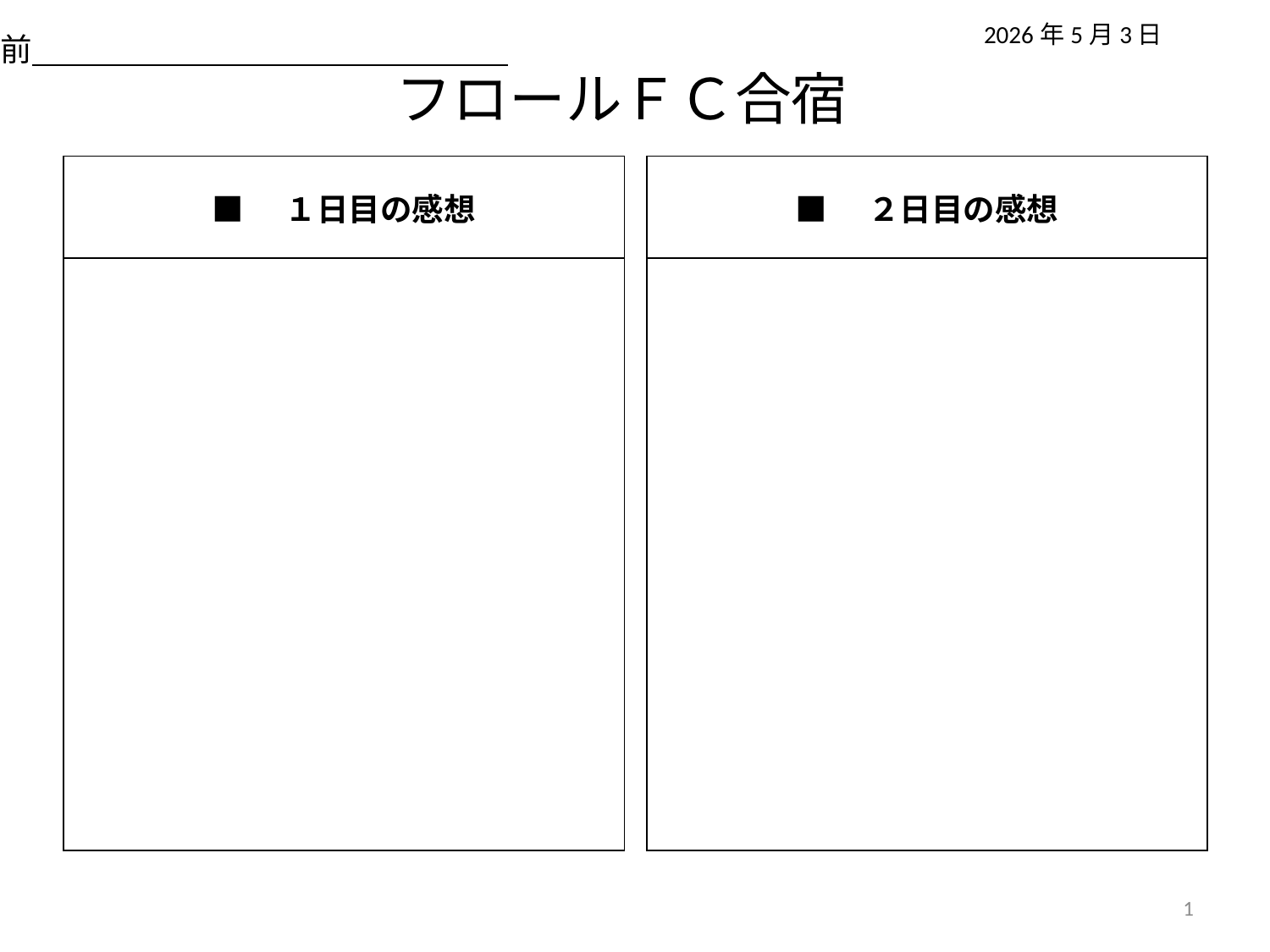

2026年5月3日
名前
# フロールＦＣ合宿
| ■　２日目の感想 |
| --- |
|  |
| ■　１日目の感想 |
| --- |
|  |
1